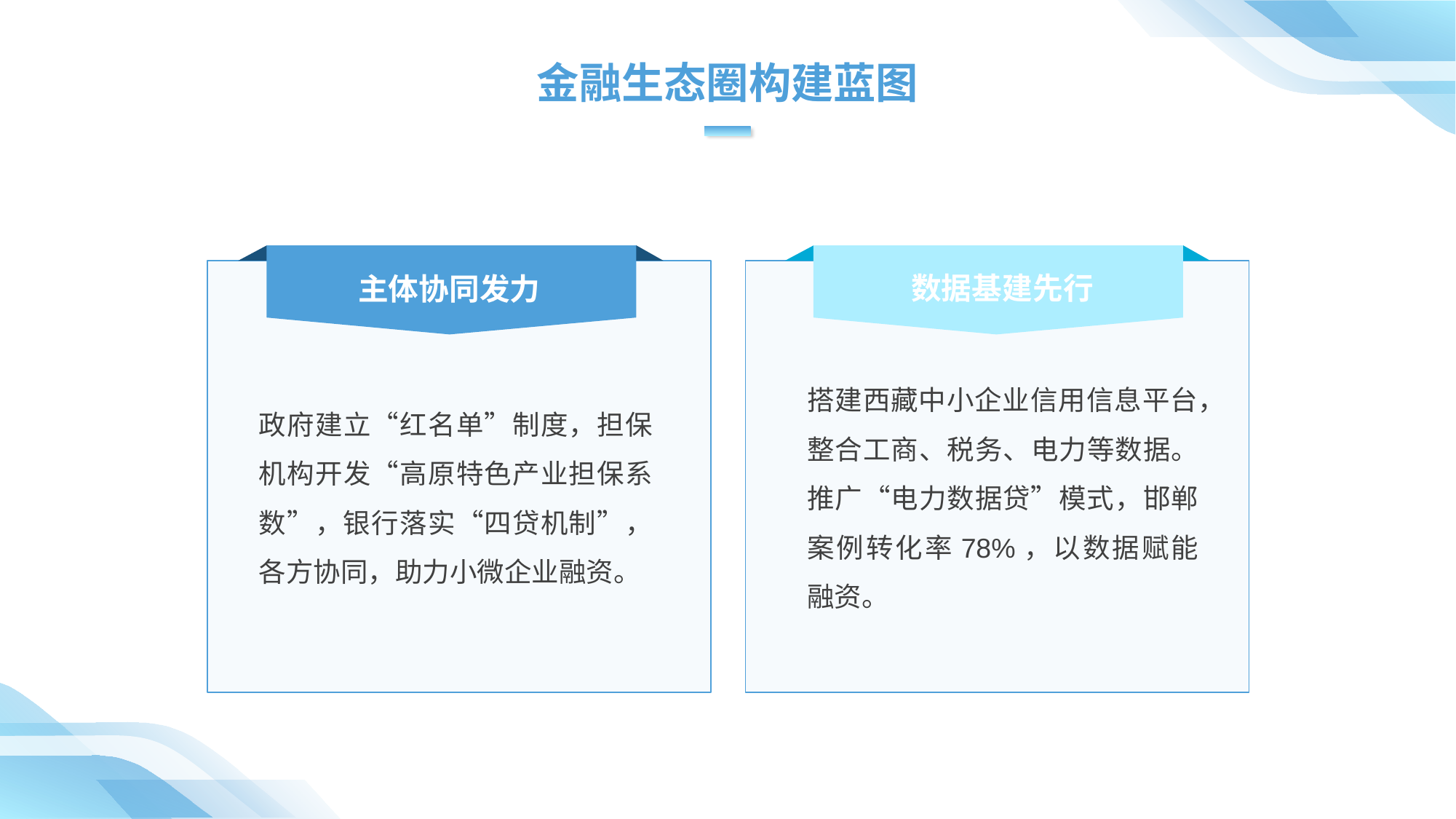

金融生态圈构建蓝图

数据基建先行
主体协同发力
政府建立“红名单”制度，担保机构开发“高原特色产业担保系数”，银行落实“四贷机制”，各方协同，助力小微企业融资。
搭建西藏中小企业信用信息平台，整合工商、税务、电力等数据。推广“电力数据贷”模式，邯郸案例转化率78%，以数据赋能融资。